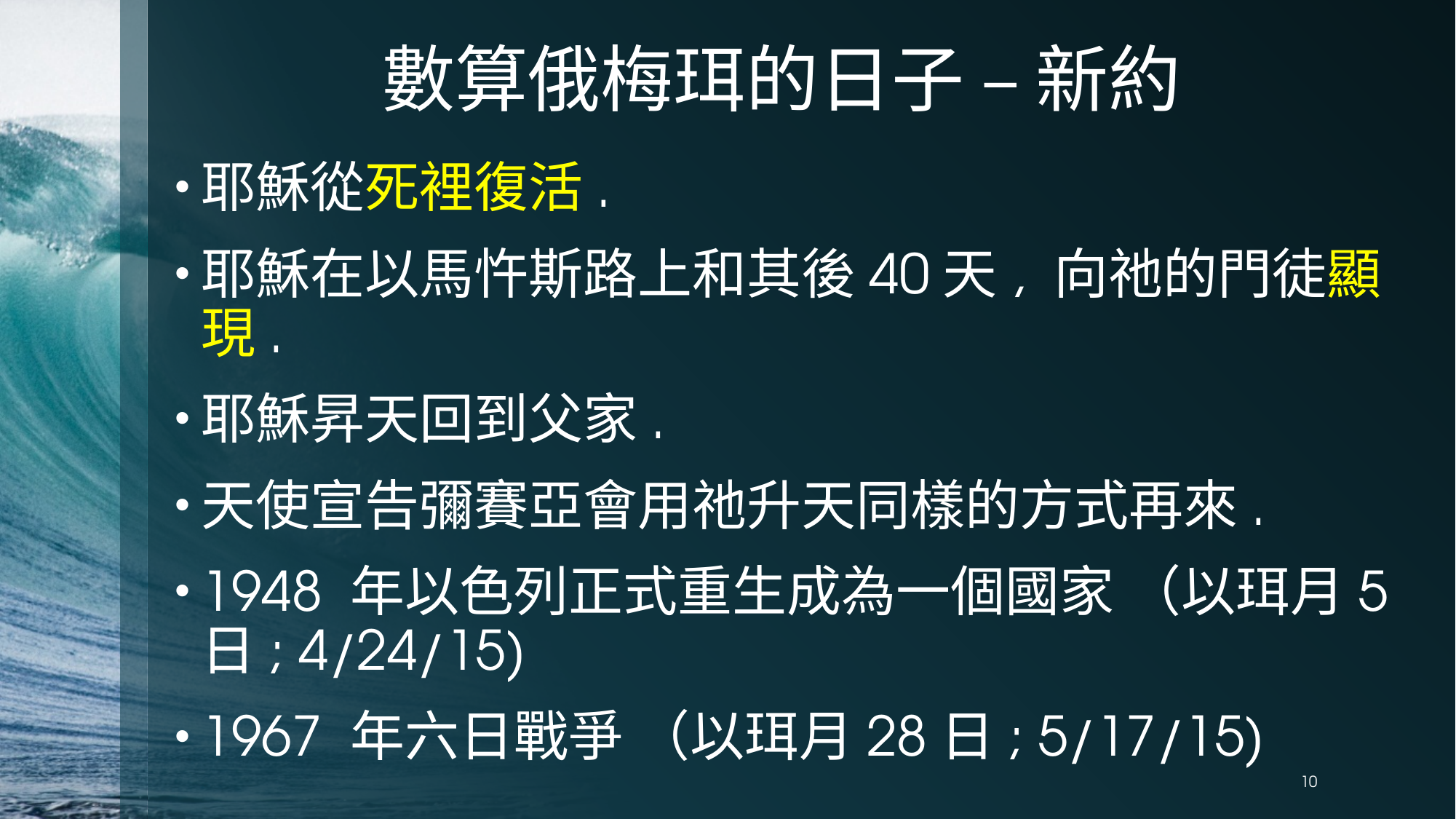

# 數算俄梅珥的日子 – 新約
耶穌從死裡復活.
耶穌在以馬忤斯路上和其後40天, 向祂的門徒顯現.
耶穌昇天回到父家.
天使宣告彌賽亞會用祂升天同樣的方式再來.
1948 年以色列正式重生成為一個國家 （以珥月5日; 4/24/15)
1967 年六日戰爭 （以珥月28日; 5/17/15)
10